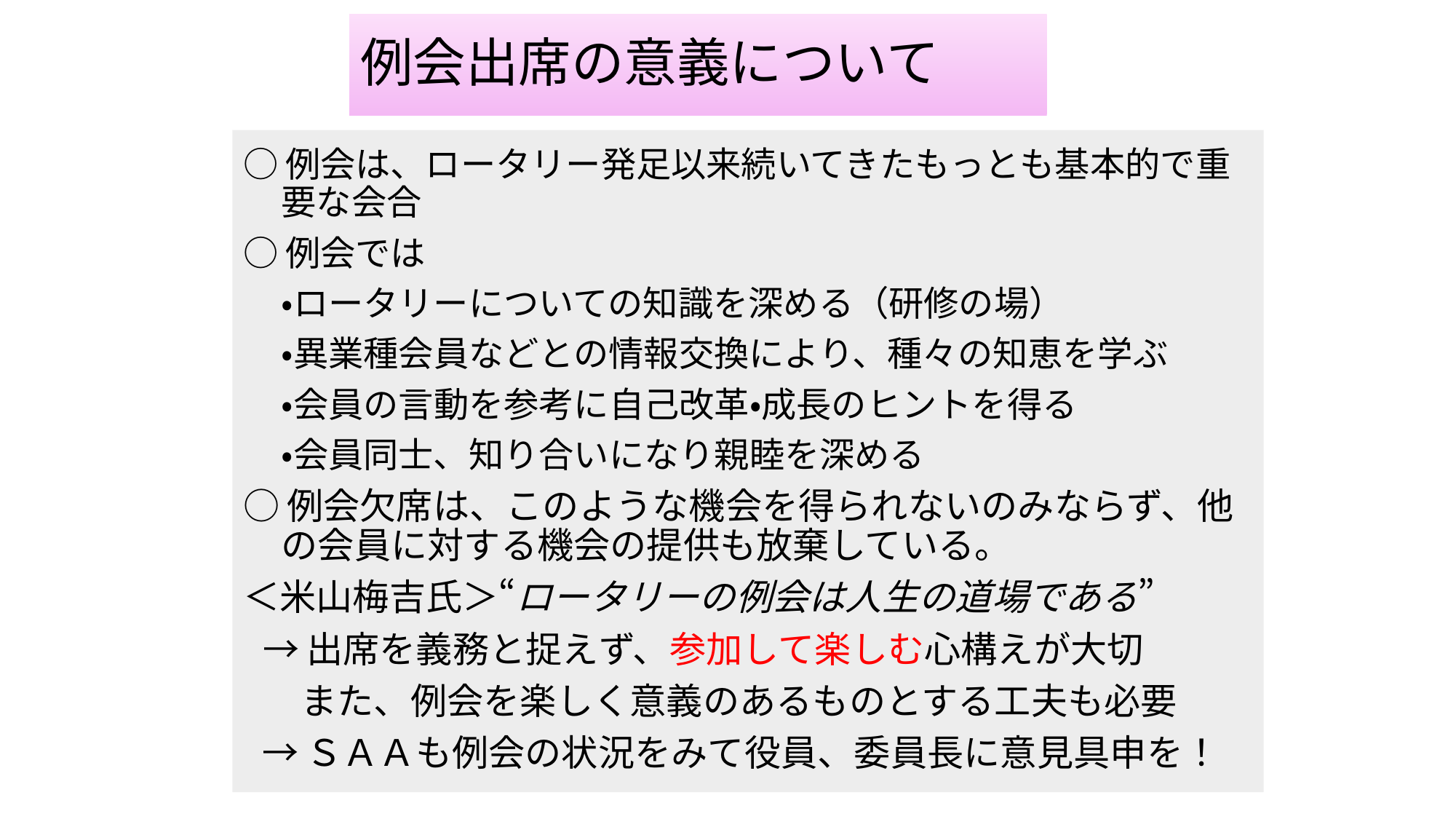

# 例会出席の意義について
○例会は、ロータリー発足以来続いてきたもっとも基本的で重要な会合
○例会では
・ロータリーについての知識を深める（研修の場）
・異業種会員などとの情報交換により、種々の知恵を学ぶ
・会員の言動を参考に自己改革・成長のヒントを得る
・会員同士、知り合いになり親睦を深める
○例会欠席は、このような機会を得られないのみならず、他の会員に対する機会の提供も放棄している。
＜米山梅吉氏＞“ロータリーの例会は人生の道場である”
→出席を義務と捉えず、参加して楽しむ心構えが大切
また、例会を楽しく意義のあるものとする工夫も必要
→ＳＡＡも例会の状況をみて役員、委員長に意見具申を！